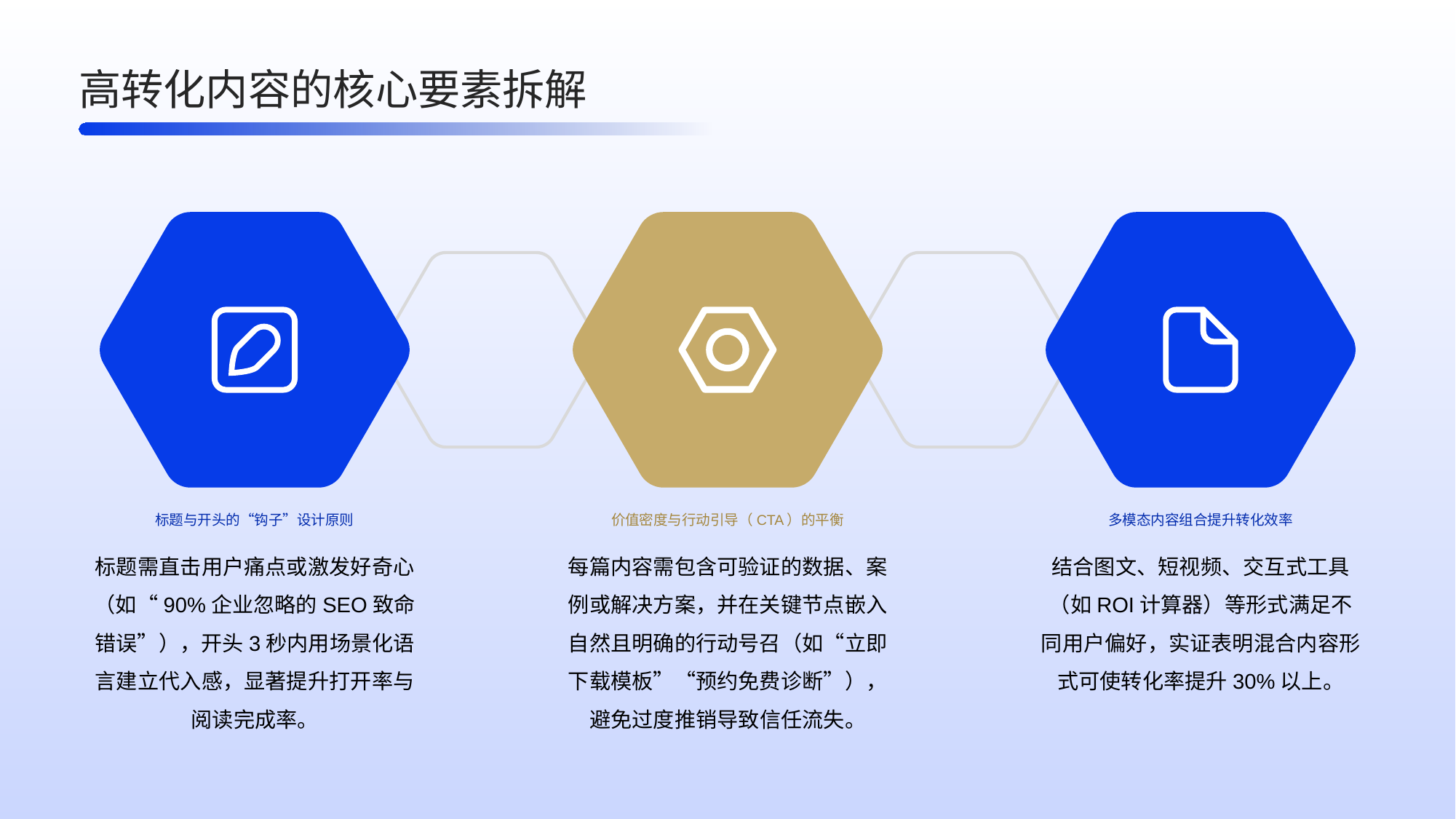

高转化内容的核心要素拆解

标题与开头的“钩子”设计原则
价值密度与行动引导（CTA）的平衡
多模态内容组合提升转化效率
标题需直击用户痛点或激发好奇心（如“90%企业忽略的SEO致命错误”），开头3秒内用场景化语言建立代入感，显著提升打开率与阅读完成率。
每篇内容需包含可验证的数据、案例或解决方案，并在关键节点嵌入自然且明确的行动号召（如“立即下载模板”“预约免费诊断”），避免过度推销导致信任流失。
结合图文、短视频、交互式工具（如ROI计算器）等形式满足不同用户偏好，实证表明混合内容形式可使转化率提升30%以上。